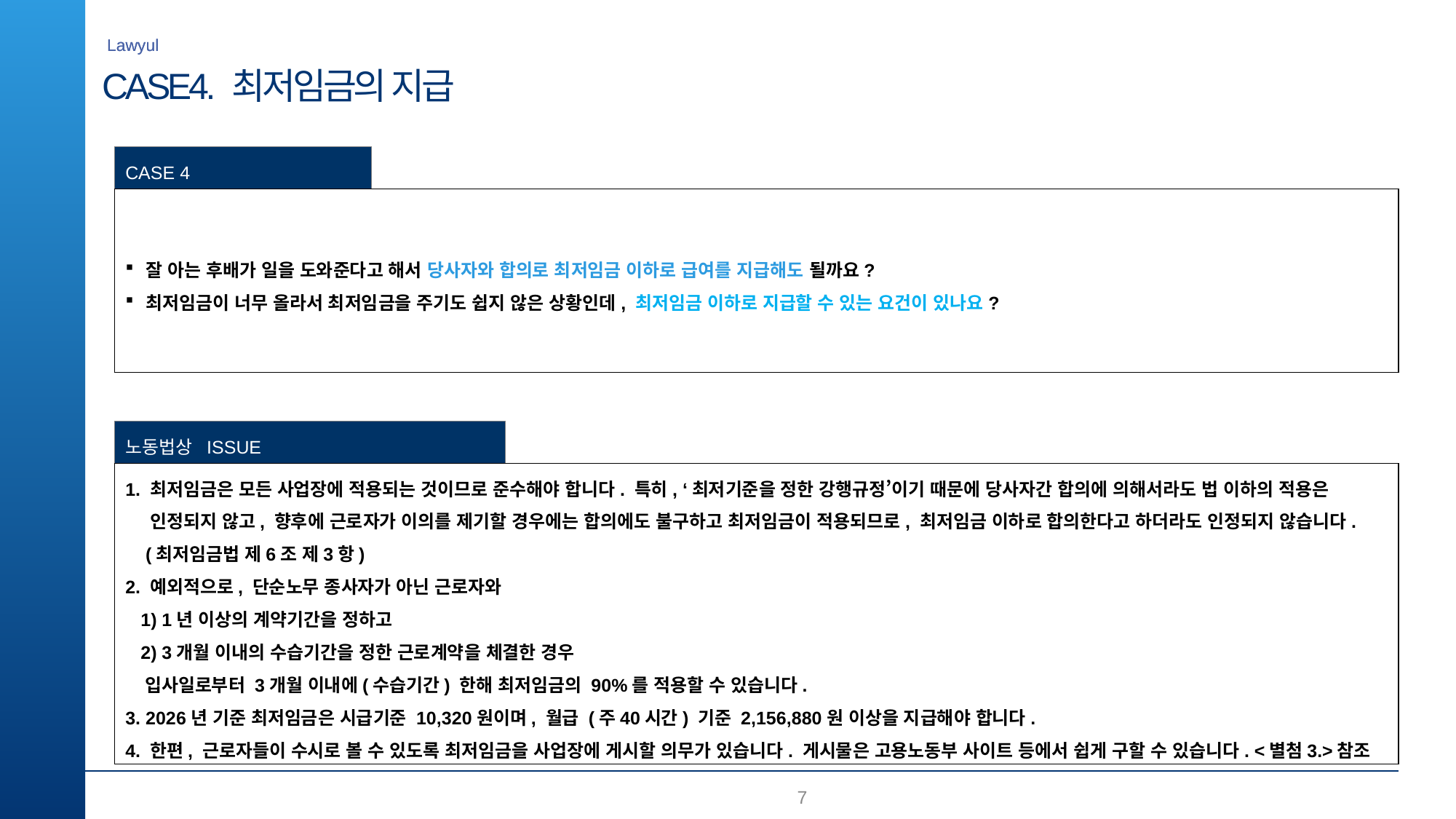

Lawyul
CASE4. 최저임금의 지급
CASE 4
잘 아는 후배가 일을 도와준다고 해서 당사자와 합의로 최저임금 이하로 급여를 지급해도 될까요?
최저임금이 너무 올라서 최저임금을 주기도 쉽지 않은 상황인데, 최저임금 이하로 지급할 수 있는 요건이 있나요?
노동법상  ISSUE
1. 최저임금은 모든 사업장에 적용되는 것이므로 준수해야 합니다. 특히, ‘최저기준을 정한 강행규정’이기 때문에 당사자간 합의에 의해서라도 법 이하의 적용은
    인정되지 않고, 향후에 근로자가 이의를 제기할 경우에는 합의에도 불구하고 최저임금이 적용되므로, 최저임금 이하로 합의한다고 하더라도 인정되지 않습니다.
    (최저임금법 제6조 제3항)
2. 예외적으로, 단순노무 종사자가 아닌 근로자와
   1) 1년 이상의 계약기간을 정하고
   2) 3개월 이내의 수습기간을 정한 근로계약을 체결한 경우
   입사일로부터 3개월 이내에(수습기간) 한해 최저임금의 90%를 적용할 수 있습니다.
3. 2026년 기준 최저임금은 시급기준 10,320원이며, 월급 (주40시간) 기준 2,156,880원 이상을 지급해야 합니다.
4. 한편, 근로자들이 수시로 볼 수 있도록 최저임금을 사업장에 게시할 의무가 있습니다. 게시물은 고용노동부 사이트 등에서 쉽게 구할 수 있습니다. <별첨3.>참조